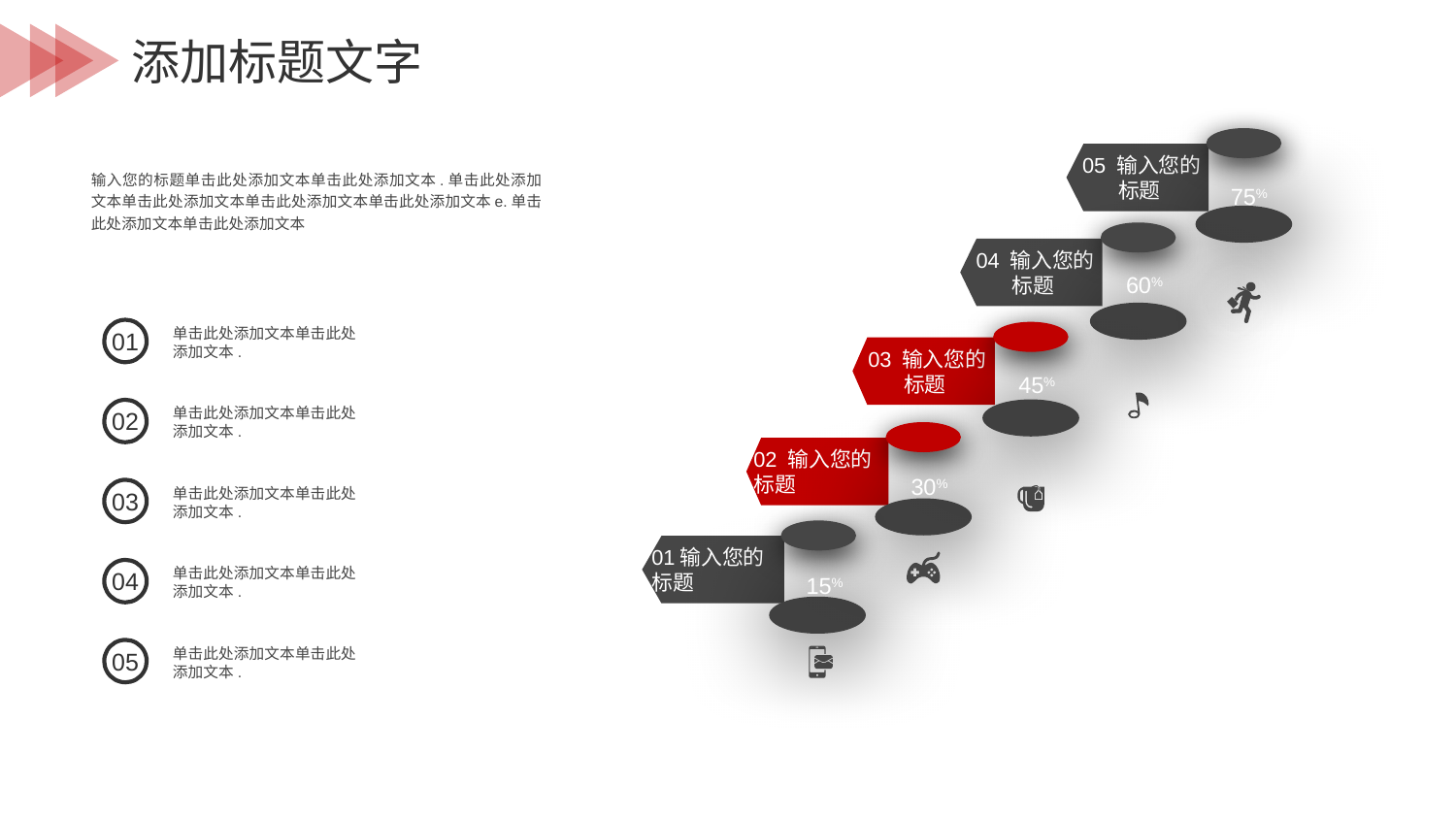

05 输入您的标题
输入您的标题单击此处添加文本单击此处添加文本.单击此处添加文本单击此处添加文本单击此处添加文本单击此处添加文本e.单击此处添加文本单击此处添加文本
75%

04 输入您的标题
60%

单击此处添加文本单击此处添加文本.
01
03 输入您的标题
45%

单击此处添加文本单击此处添加文本.

02
02 输入您的标题
30%

单击此处添加文本单击此处添加文本.
03

01输入您的标题

单击此处添加文本单击此处添加文本.
15%
04

单击此处添加文本单击此处添加文本.
05